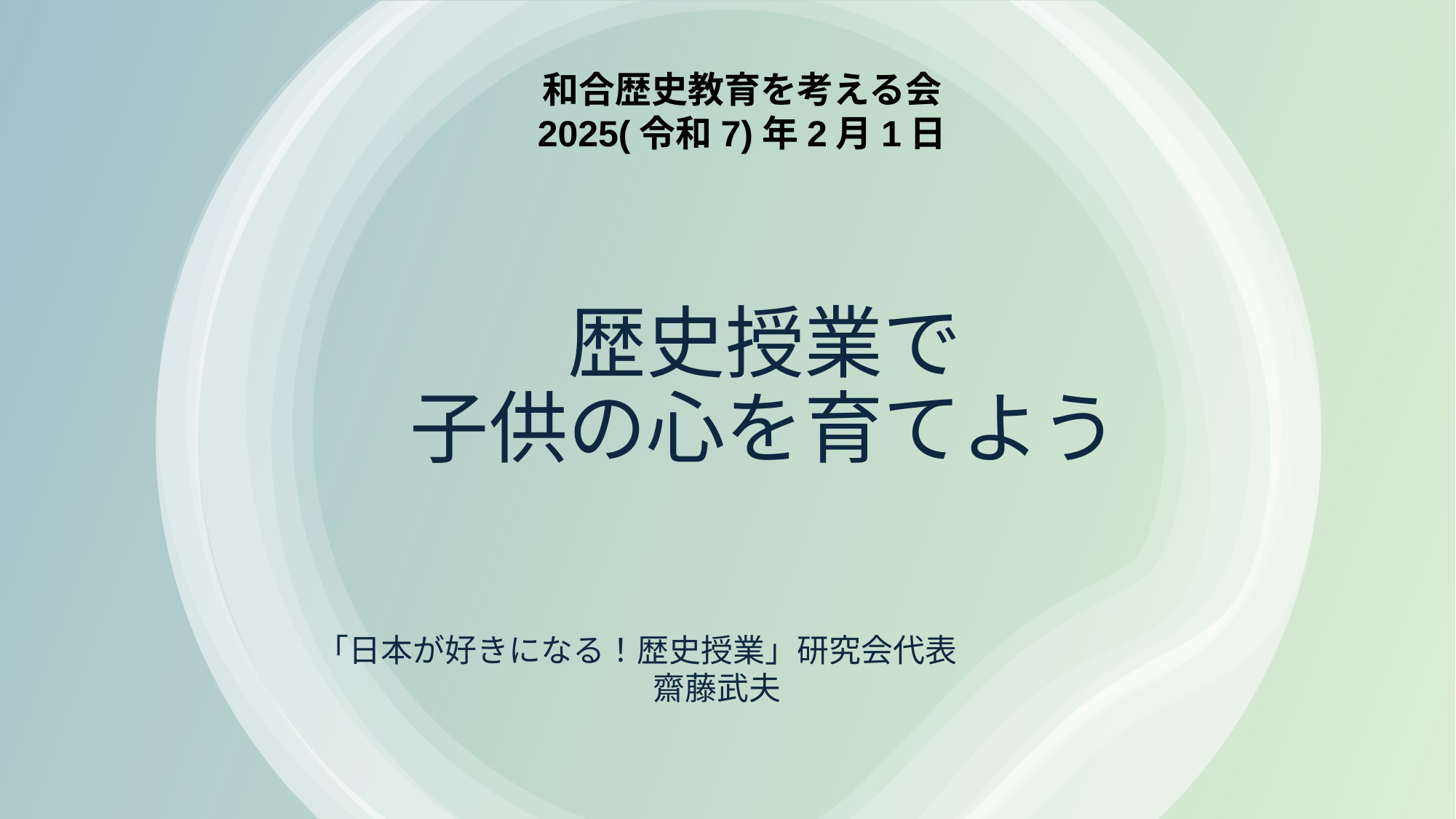

和合歴史教育を考える会
2025(令和7)年2月1日
# 歴史授業で 子供の心を育てよう
「日本が好きになる！歴史授業」研究会代表
齋藤武夫